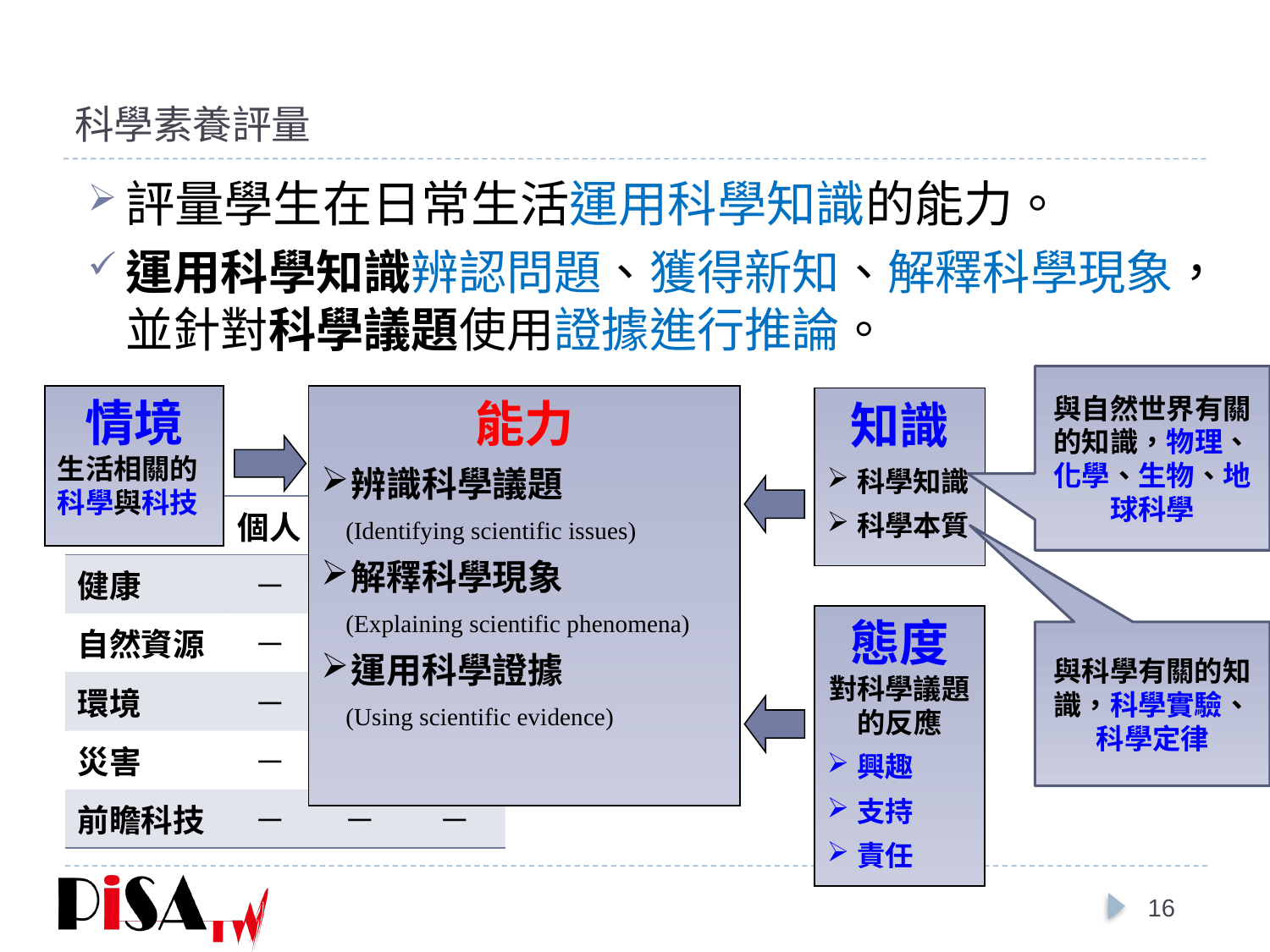

# 科學素養評量
評量學生在日常生活運用科學知識的能力。
運用科學知識辨認問題、獲得新知、解釋科學現象，並針對科學議題使用證據進行推論。
與自然世界有關的知識，物理、化學、生物、地球科學
與科學有關的知識，科學實驗、科學定律
情境
生活相關的
科學與科技
能力
辨識科學議題
    (Identifying scientific issues)
解釋科學現象
    (Explaining scientific phenomena)
運用科學證據
    (Using scientific evidence)
知識
科學知識
科學本質

態度
對科學議題的反應
興趣
支持
責任

|  | 個人 | 社會 | 全球 |
| --- | --- | --- | --- |
| 健康 | － | － | － |
| 自然資源 | － | － | － |
| 環境 | － | － | － |
| 災害 | － | － | － |
| 前瞻科技 | － | － | － |
16